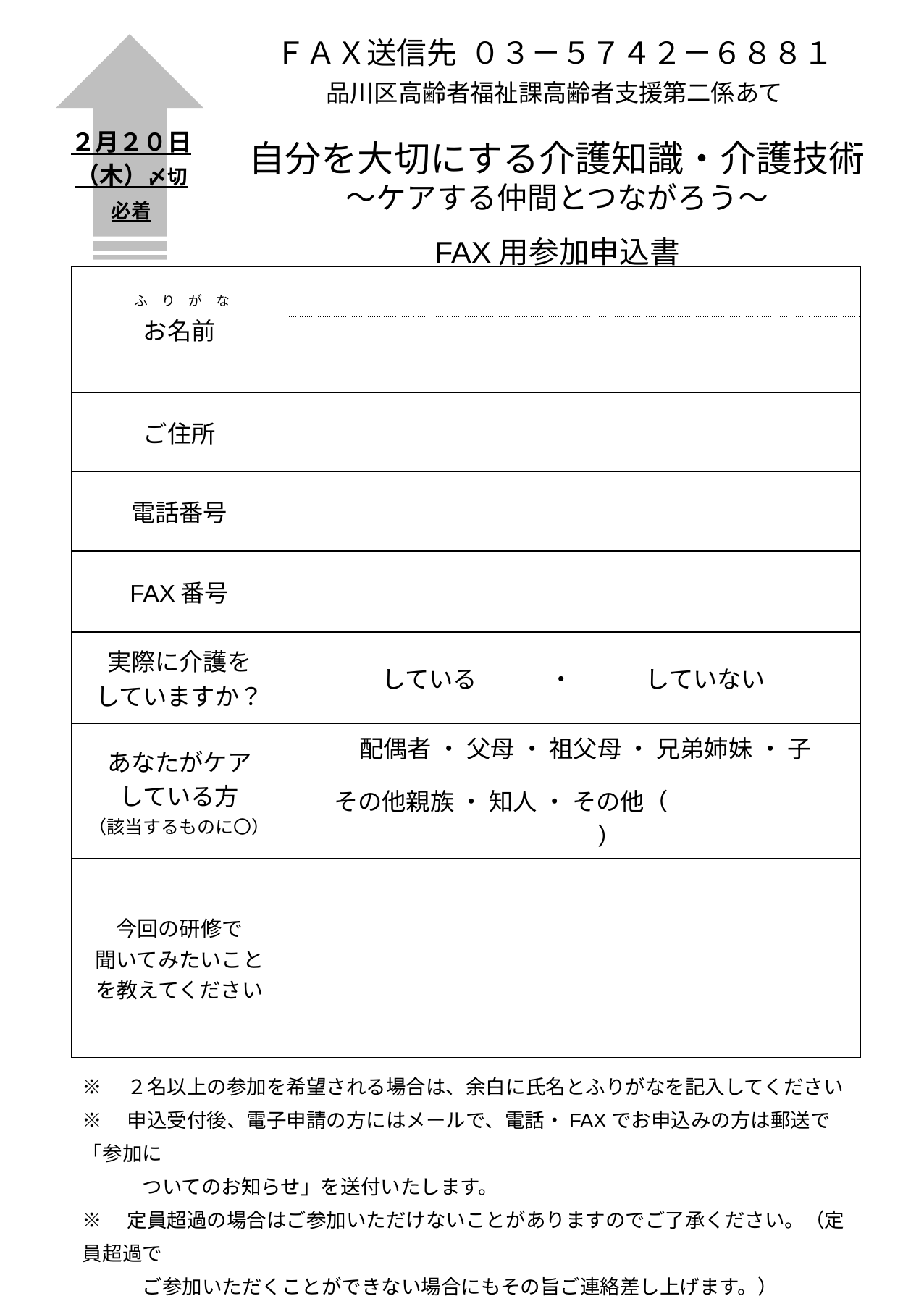

ＦＡＸ送信先  ０３－５７４２－６８８１
品川区高齢者福祉課高齢者支援第二係あて

２月２０日
（木）〆切
必着
自分を大切にする介護知識・介護技術
～ケアする仲間とつながろう～
FAX用参加申込書
| お名前 |  |
| --- | --- |
|  |  |
| ご住所 |  |
| 電話番号 |  |
| FAX番号 |  |
| 実際に介護を していますか？ | している　　　・　　　していない |
| あなたがケア している方 （該当するものに〇） | 配偶者 ・ 父母 ・ 祖父母 ・ 兄弟姉妹 ・ 子 　その他親族 ・ 知人 ・ その他（　　　　　　　　　　） |
| 今回の研修で 聞いてみたいこと を教えてください |  |
ふ　り　が　な
※　２名以上の参加を希望される場合は、余白に氏名とふりがなを記入してください
※　申込受付後、電子申請の方にはメールで、電話・FAXでお申込みの方は郵送で「参加に
　　　ついてのお知らせ」を送付いたします。
※　定員超過の場合はご参加いただけないことがありますのでご了承ください。（定員超過で
　　　ご参加いただくことができない場合にもその旨ご連絡差し上げます。）